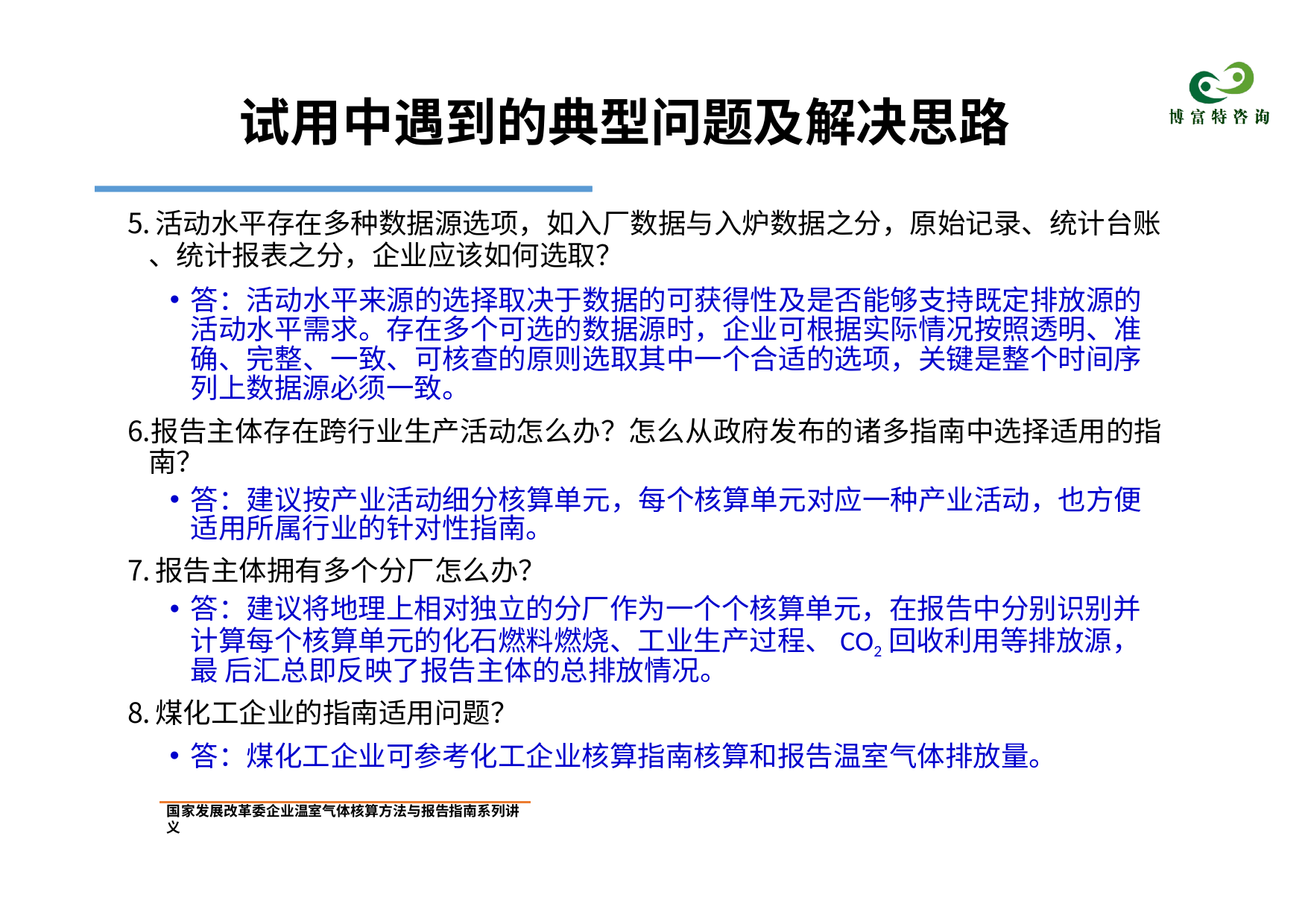

# 试用中遇到的典型问题及解决思路
活动水平存在多种数据源选项，如入厂数据与入炉数据之分，原始记录、统计台账
、统计报表之分，企业应该如何选取？
答：活动水平来源的选择取决于数据的可获得性及是否能够支持既定排放源的 活动水平需求。存在多个可选的数据源时，企业可根据实际情况按照透明、准 确、完整、一致、可核查的原则选取其中一个合适的选项，关键是整个时间序 列上数据源必须一致。
报告主体存在跨行业生产活动怎么办？怎么从政府发布的诸多指南中选择适用的指 南？
答：建议按产业活动细分核算单元，每个核算单元对应一种产业活动，也方便 适用所属行业的针对性指南。
报告主体拥有多个分厂怎么办？
答：建议将地理上相对独立的分厂作为一个个核算单元，在报告中分别识别并 计算每个核算单元的化石燃料燃烧、工业生产过程、CO2回收利用等排放源，最 后汇总即反映了报告主体的总排放情况。
煤化工企业的指南适用问题？
答：煤化工企业可参考化工企业核算指南核算和报告温室气体排放量。
国家发展改革委企业温室气体核算方法与报告指南系列讲义
40